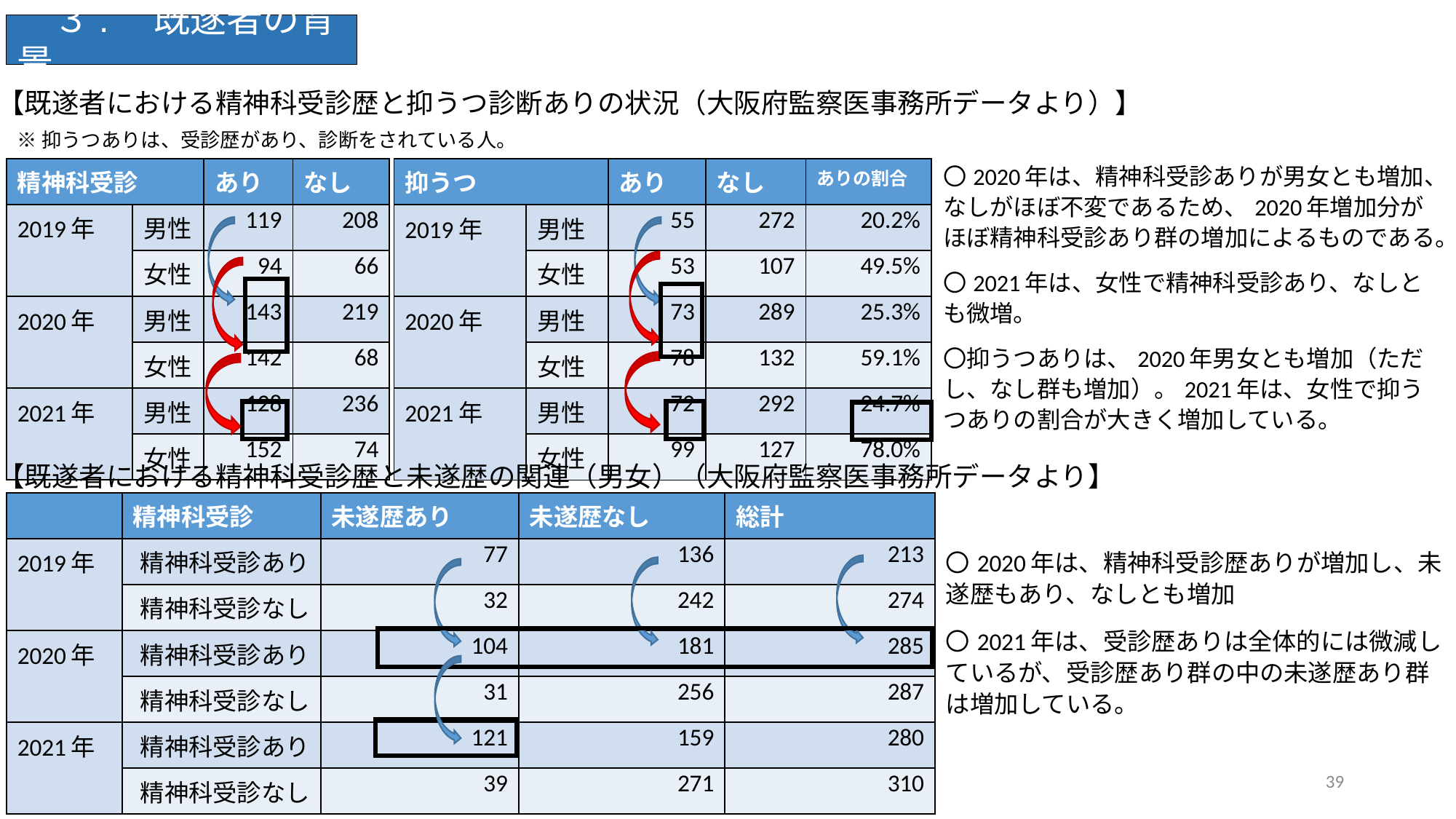

３.　既遂者の背景
【既遂者における精神科受診歴と抑うつ診断ありの状況（大阪府監察医事務所データより）】
※抑うつありは、受診歴があり、診断をされている人。
〇2020年は、精神科受診ありが男女とも増加、なしがほぼ不変であるため、2020年増加分がほぼ精神科受診あり群の増加によるものである。
〇2021年は、女性で精神科受診あり、なしとも微増。
〇抑うつありは、2020年男女とも増加（ただし、なし群も増加）。2021年は、女性で抑うつありの割合が大きく増加している。
| 精神科受診 |  | あり | なし |
| --- | --- | --- | --- |
| 2019年 | 男性 | 119 | 208 |
|  | 女性 | 94 | 66 |
| 2020年 | 男性 | 143 | 219 |
|  | 女性 | 142 | 68 |
| 2021年 | 男性 | 128 | 236 |
|  | 女性 | 152 | 74 |
| 抑うつ |  | あり | なし | ありの割合 |
| --- | --- | --- | --- | --- |
| 2019年 | 男性 | 55 | 272 | 20.2% |
|  | 女性 | 53 | 107 | 49.5% |
| 2020年 | 男性 | 73 | 289 | 25.3% |
|  | 女性 | 78 | 132 | 59.1% |
| 2021年 | 男性 | 72 | 292 | 24.7% |
|  | 女性 | 99 | 127 | 78.0% |

【既遂者における精神科受診歴と未遂歴の関連（男女）（大阪府監察医事務所データより】
〇2020年は、精神科受診歴ありが増加し、未遂歴もあり、なしとも増加
〇2021年は、受診歴ありは全体的には微減しているが、受診歴あり群の中の未遂歴あり群は増加している。
|  | 精神科受診 | 未遂歴あり | 未遂歴なし | 総計 |
| --- | --- | --- | --- | --- |
| 2019年 | 精神科受診あり | 77 | 136 | 213 |
|  | 精神科受診なし | 32 | 242 | 274 |
| 2020年 | 精神科受診あり | 104 | 181 | 285 |
|  | 精神科受診なし | 31 | 256 | 287 |
| 2021年 | 精神科受診あり | 121 | 159 | 280 |
|  | 精神科受診なし | 39 | 271 | 310 |

39